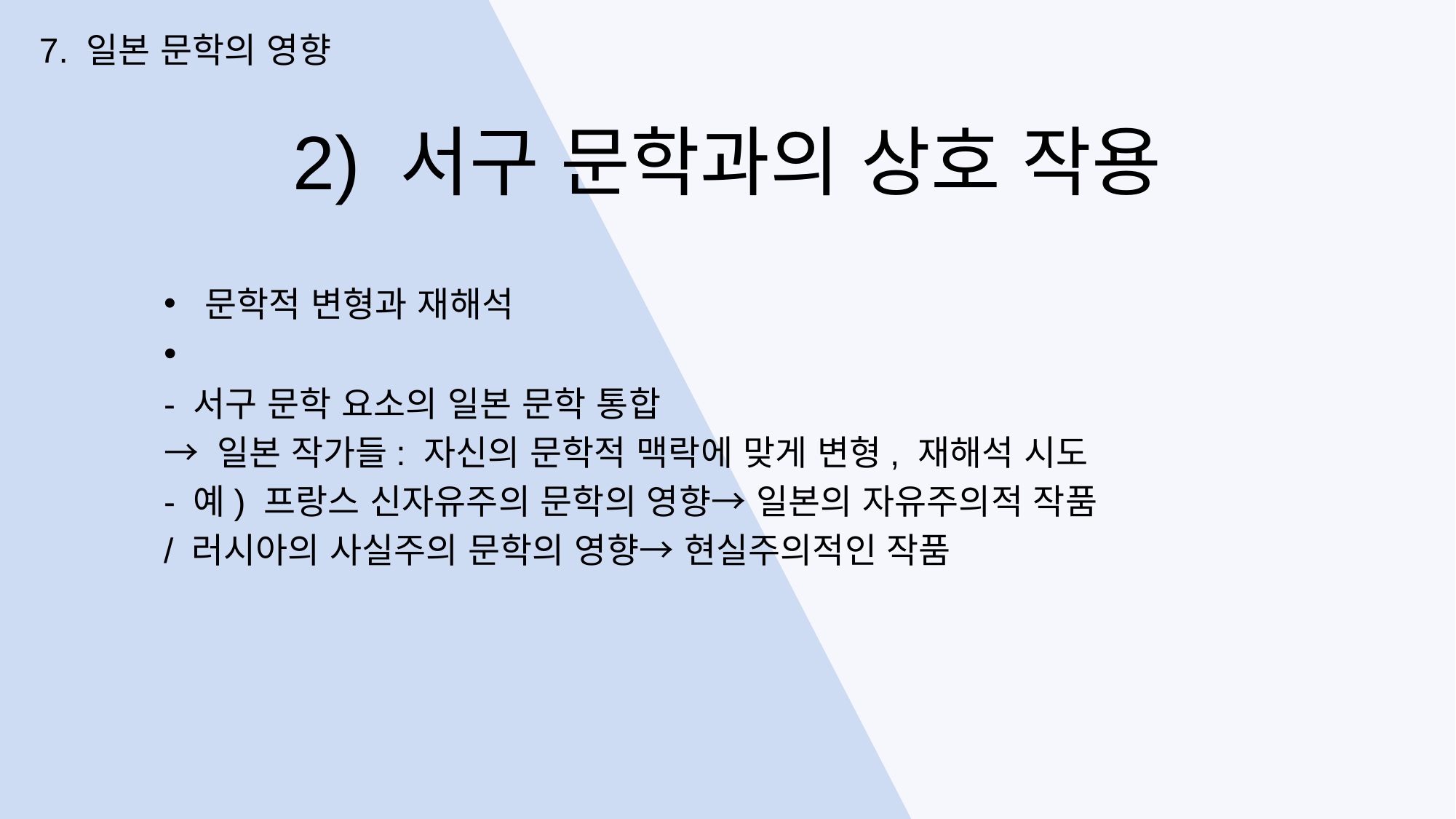

7. 일본 문학의 영향
2) 서구 문학과의 상호 작용
문학적 변형과 재해석

- 서구 문학 요소의 일본 문학 통합
→ 일본 작가들: 자신의 문학적 맥락에 맞게 변형, 재해석 시도
- 예) 프랑스 신자유주의 문학의 영향→ 일본의 자유주의적 작품
/ 러시아의 사실주의 문학의 영향→ 현실주의적인 작품